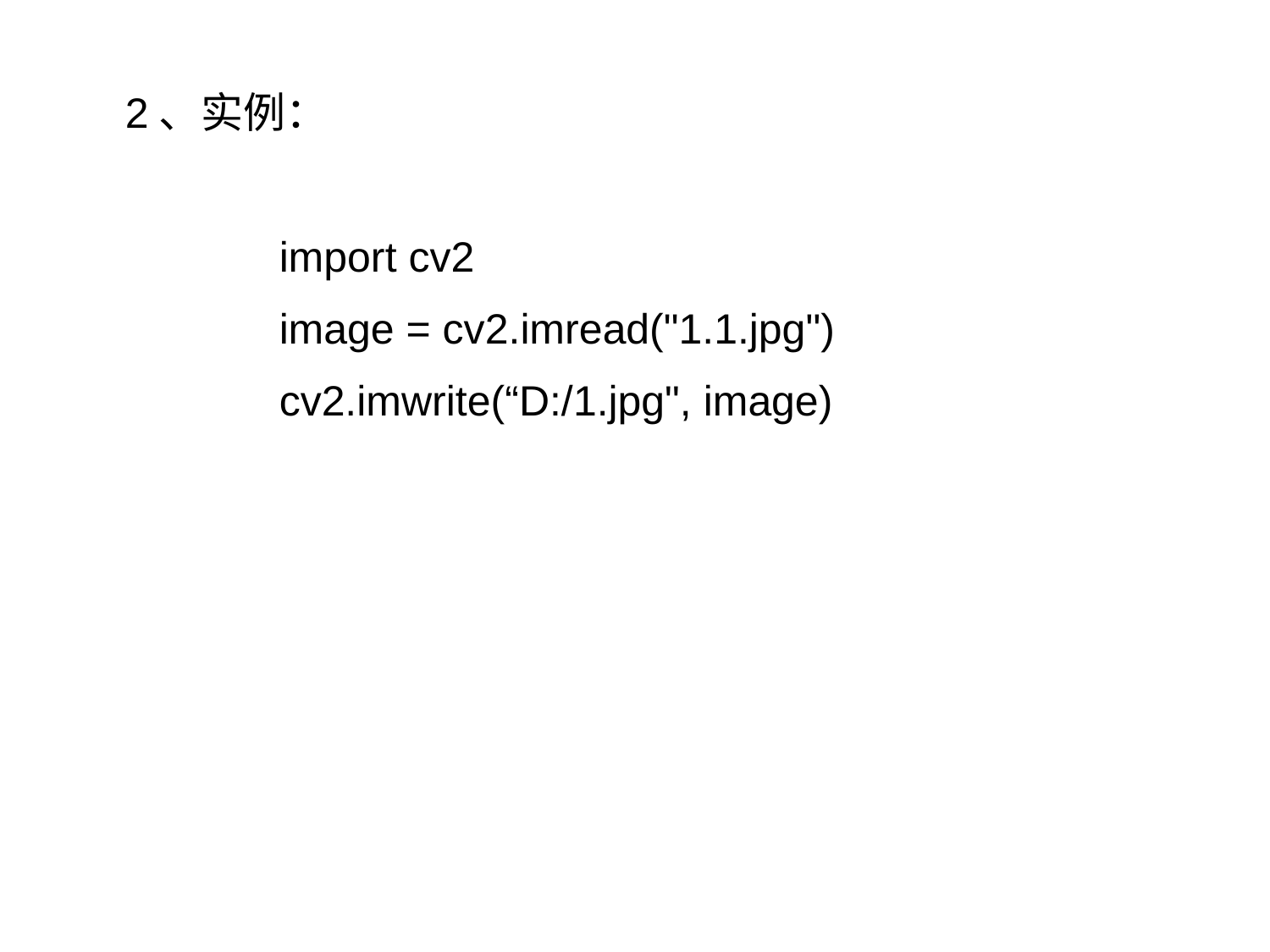

2、实例：

                    import cv2
                    image = cv2.imread("1.1.jpg")
                    cv2.imwrite(“D:/1.jpg", image)